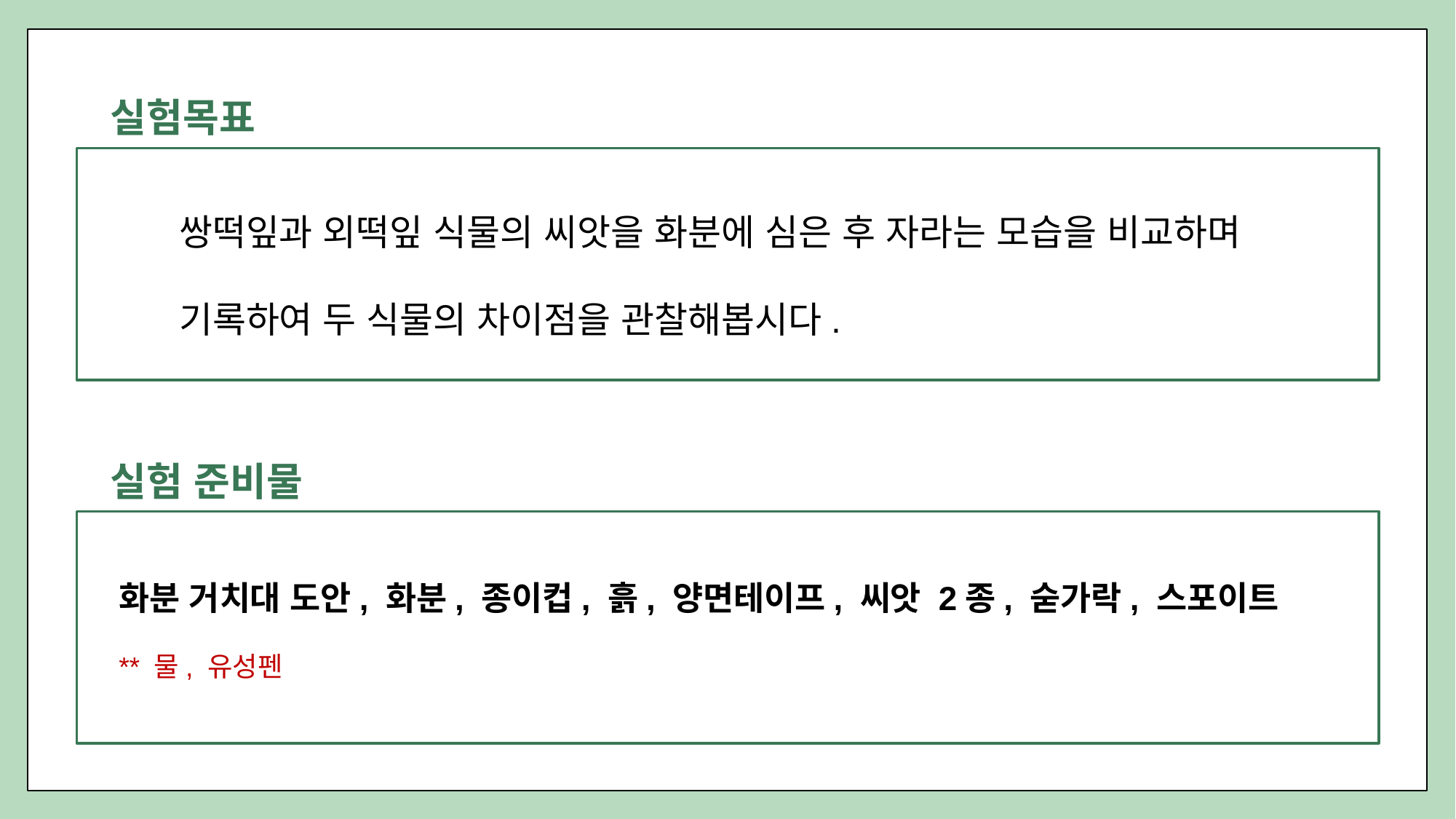

실험목표

쌍떡잎과 외떡잎 식물의 씨앗을 화분에 심은 후 자라는 모습을 비교하며
기록하여 두 식물의 차이점을 관찰해봅시다.
실험 준비물

화분 거치대 도안, 화분, 종이컵, 흙, 양면테이프, 씨앗 2종, 숟가락, 스포이트
** 물, 유성펜